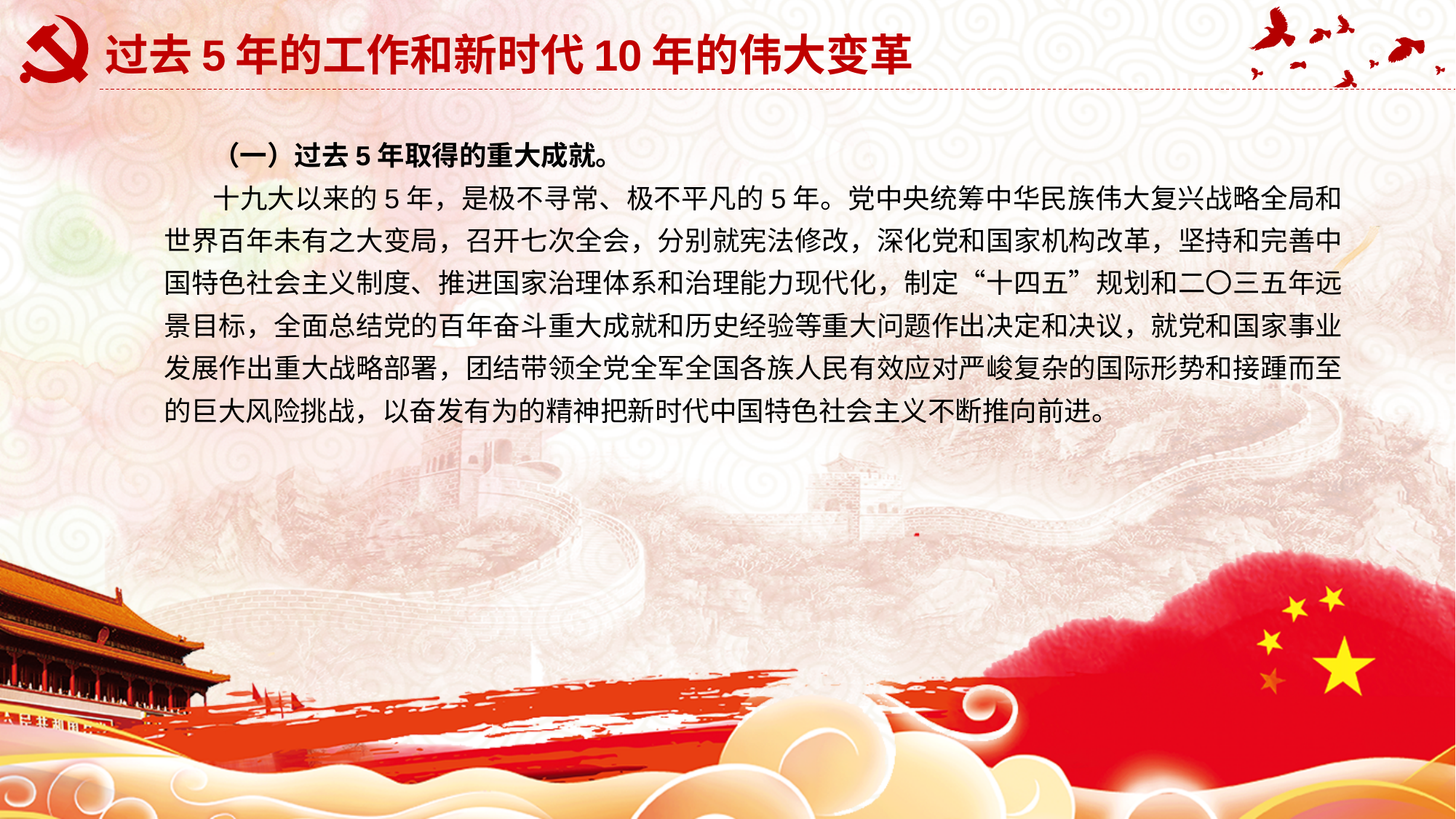

# 过去5年的工作和新时代10年的伟大变革
（一）过去5年取得的重大成就。
十九大以来的5年，是极不寻常、极不平凡的5年。党中央统筹中华民族伟大复兴战略全局和世界百年未有之大变局，召开七次全会，分别就宪法修改，深化党和国家机构改革，坚持和完善中国特色社会主义制度、推进国家治理体系和治理能力现代化，制定“十四五”规划和二〇三五年远景目标，全面总结党的百年奋斗重大成就和历史经验等重大问题作出决定和决议，就党和国家事业发展作出重大战略部署，团结带领全党全军全国各族人民有效应对严峻复杂的国际形势和接踵而至的巨大风险挑战，以奋发有为的精神把新时代中国特色社会主义不断推向前进。
延迟符可删除